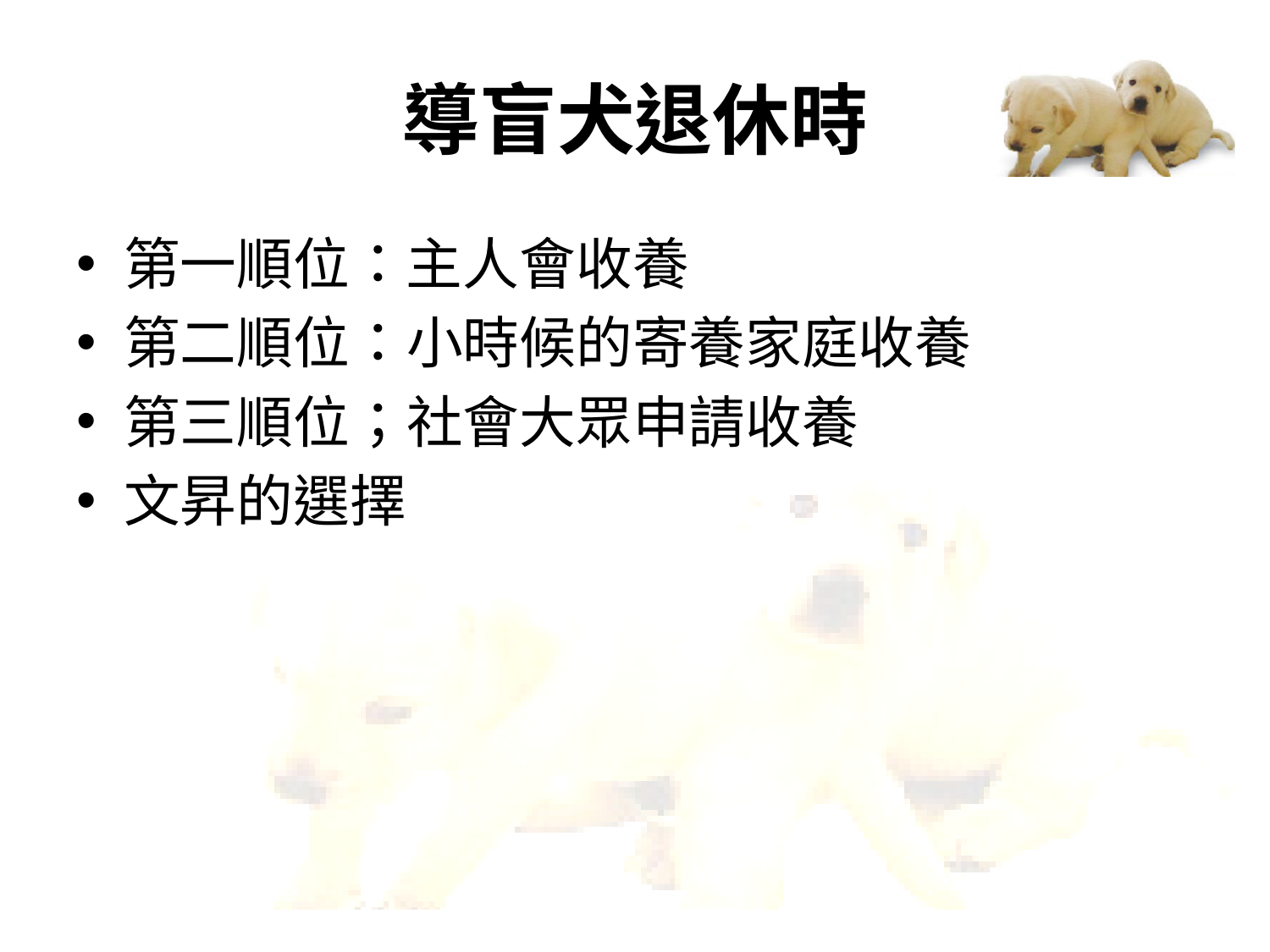

# 導盲犬退休時
第一順位：主人會收養
第二順位：小時候的寄養家庭收養
第三順位；社會大眾申請收養
文昇的選擇